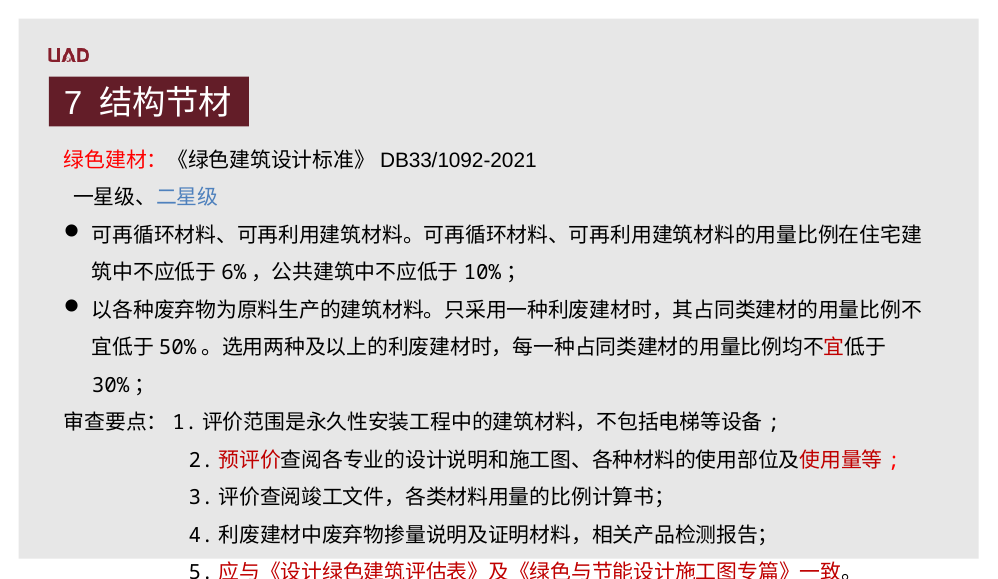

7 结构节材
绿色建材：《绿色建筑设计标准》DB33/1092-2021
 一星级、二星级
可再循环材料、可再利用建筑材料。可再循环材料、可再利用建筑材料的用量比例在住宅建筑中不应低于6%，公共建筑中不应低于10%；
以各种废弃物为原料生产的建筑材料。只采用一种利废建材时，其占同类建材的用量比例不宜低于50%。选用两种及以上的利废建材时，每一种占同类建材的用量比例均不宜低于30%；
审查要点：1.评价范围是永久性安装工程中的建筑材料，不包括电梯等设备;
          2.预评价查阅各专业的设计说明和施工图、各种材料的使用部位及使用量等;
          3.评价查阅竣工文件，各类材料用量的比例计算书；
          4.利废建材中废弃物掺量说明及证明材料，相关产品检测报告；
          5.应与《设计绿色建筑评估表》及《绿色与节能设计施工图专篇》一致。